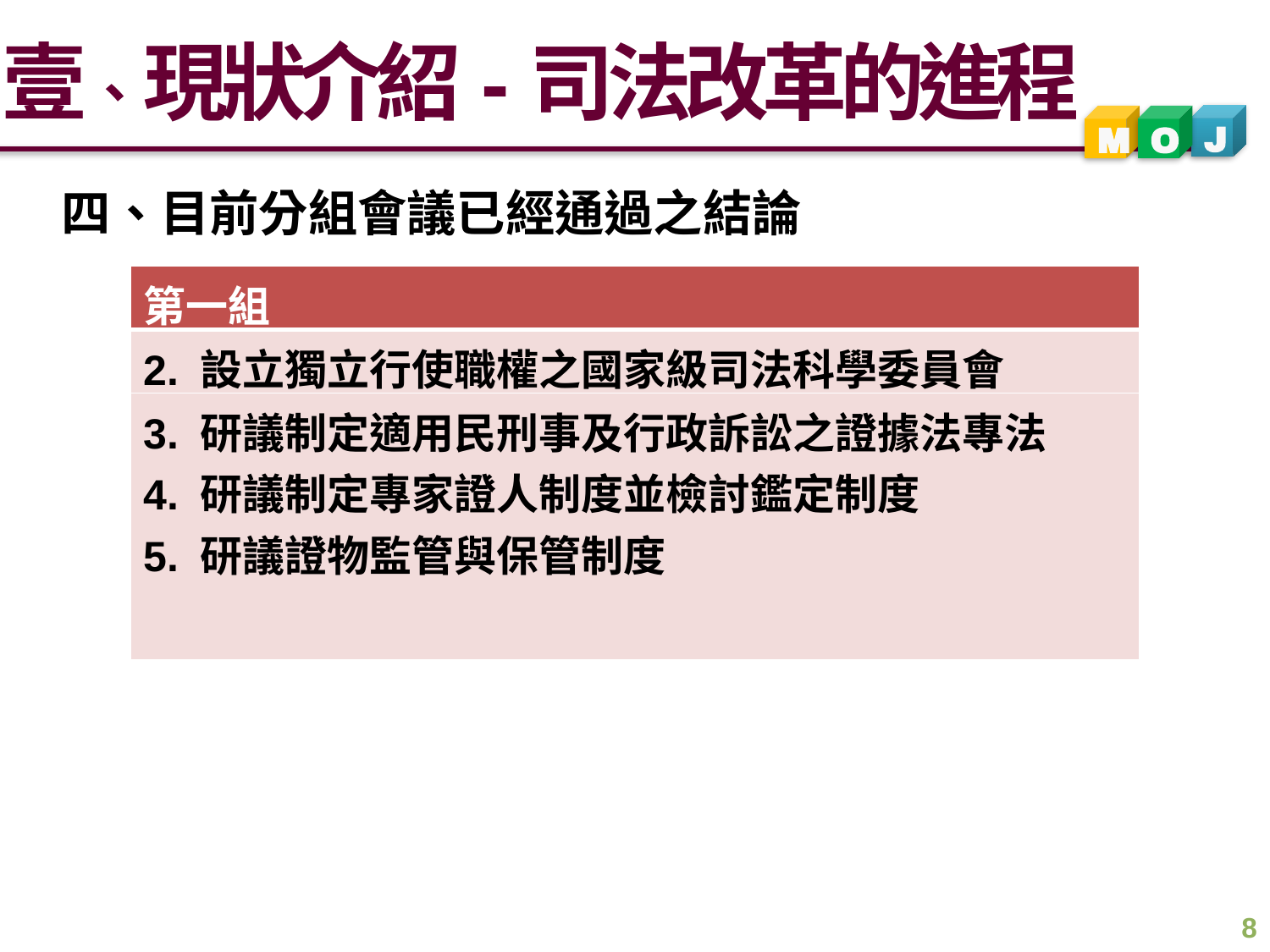

壹、現狀介紹-司法改革的進程
J
M
O
四、目前分組會議已經通過之結論
| 第一組 |
| --- |
| 2. 設立獨立行使職權之國家級司法科學委員會 |
| 3. 研議制定適用民刑事及行政訴訟之證據法專法 4. 研議制定專家證人制度並檢討鑑定制度 5. 研議證物監管與保管制度 |
8